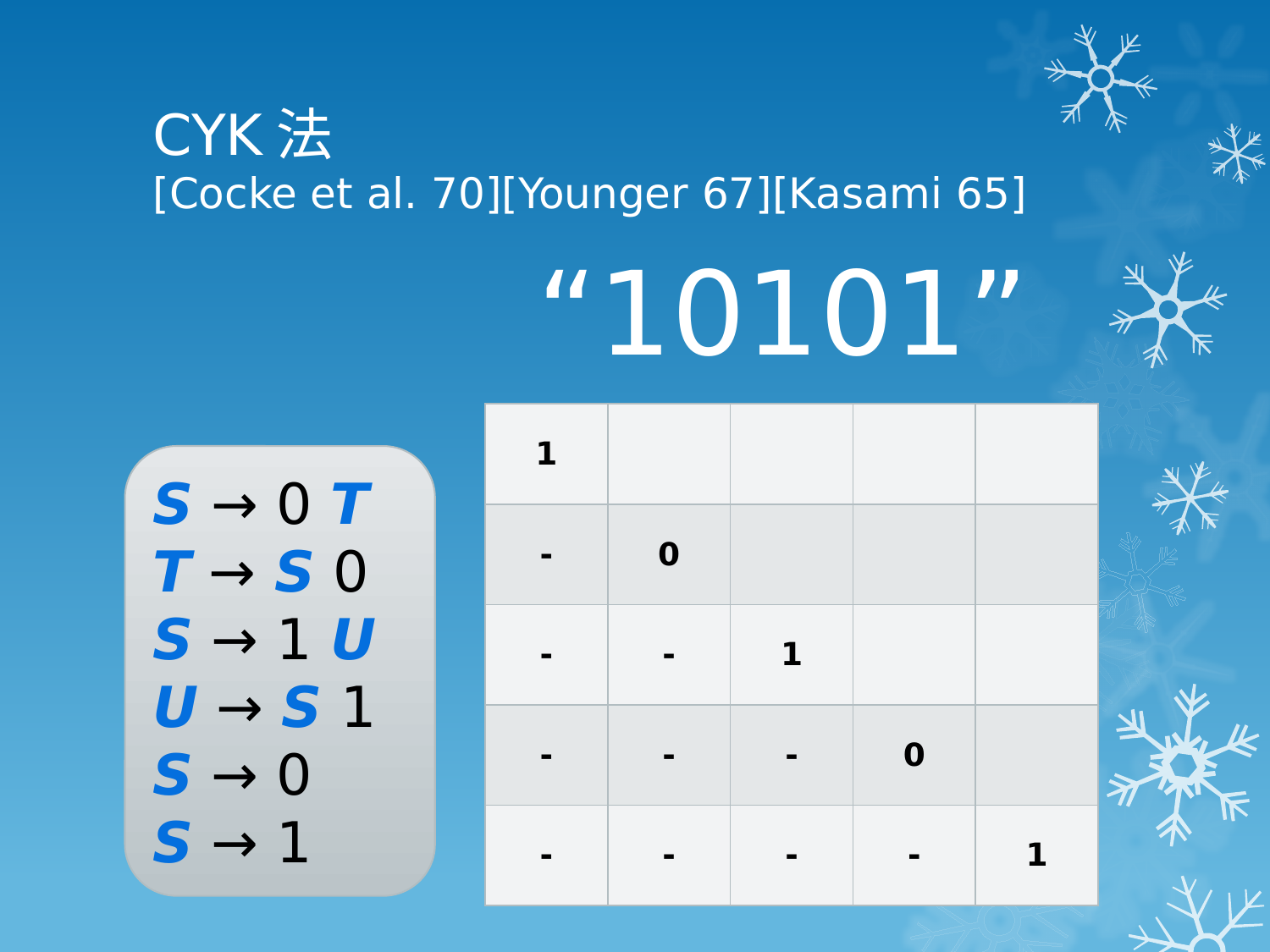

# CYK法 [Cocke et al. 70][Younger 67][Kasami 65]
“10101”
| 1 |  |  |  |  |
| --- | --- | --- | --- | --- |
| - | 0 |  |  |  |
| - | - | 1 |  |  |
| - | - | - | 0 |  |
| - | - | - | - | 1 |
S → 0 T
T → S 0
S → 1 U
U → S 1
S → 0
S → 1